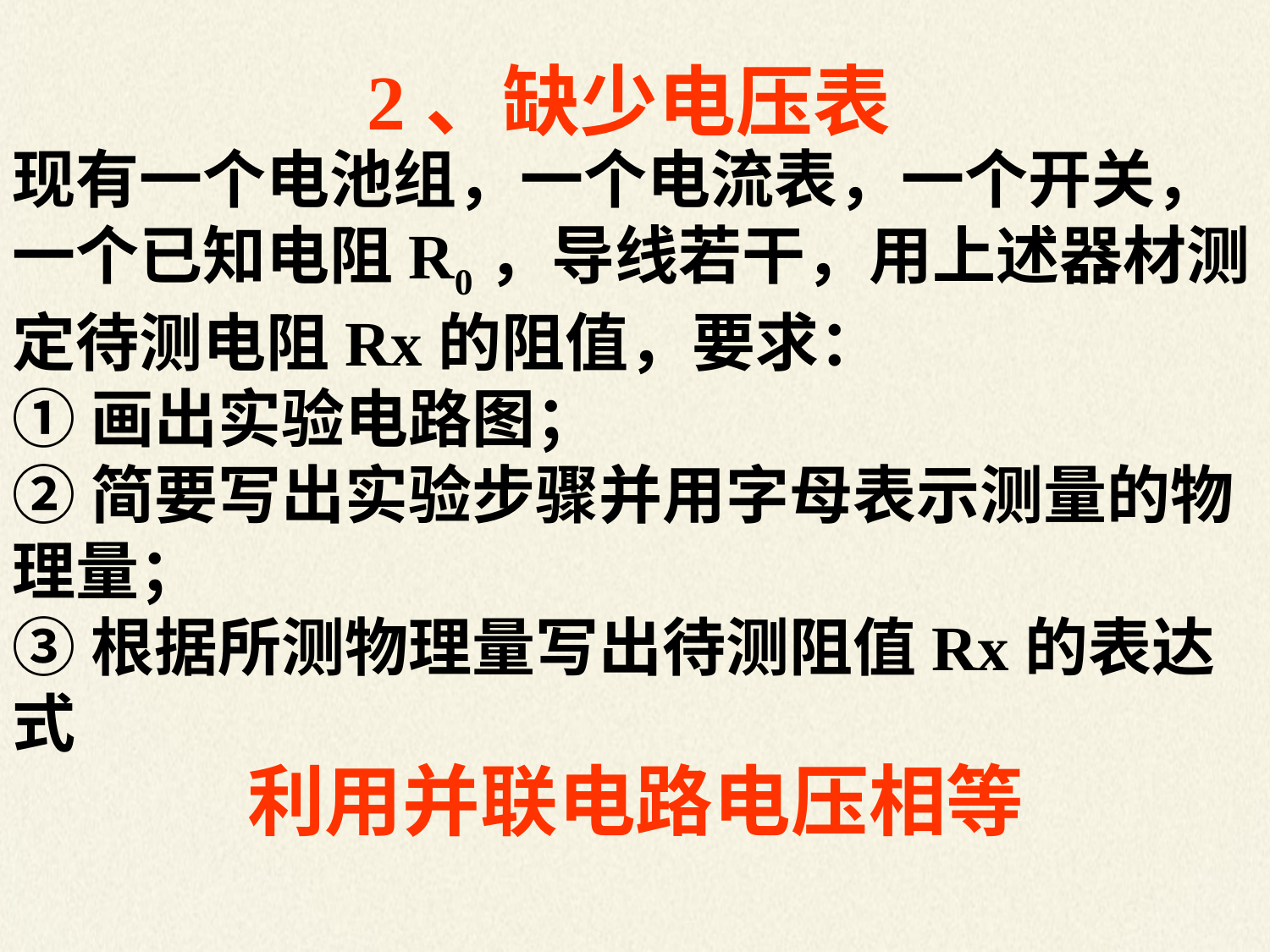

2、缺少电压表
现有一个电池组，一个电流表，一个开关，一个已知电阻R0，导线若干，用上述器材测定待测电阻Rx的阻值，要求：
①画出实验电路图；
②简要写出实验步骤并用字母表示测量的物理量；
③根据所测物理量写出待测阻值Rx的表达式
利用并联电路电压相等